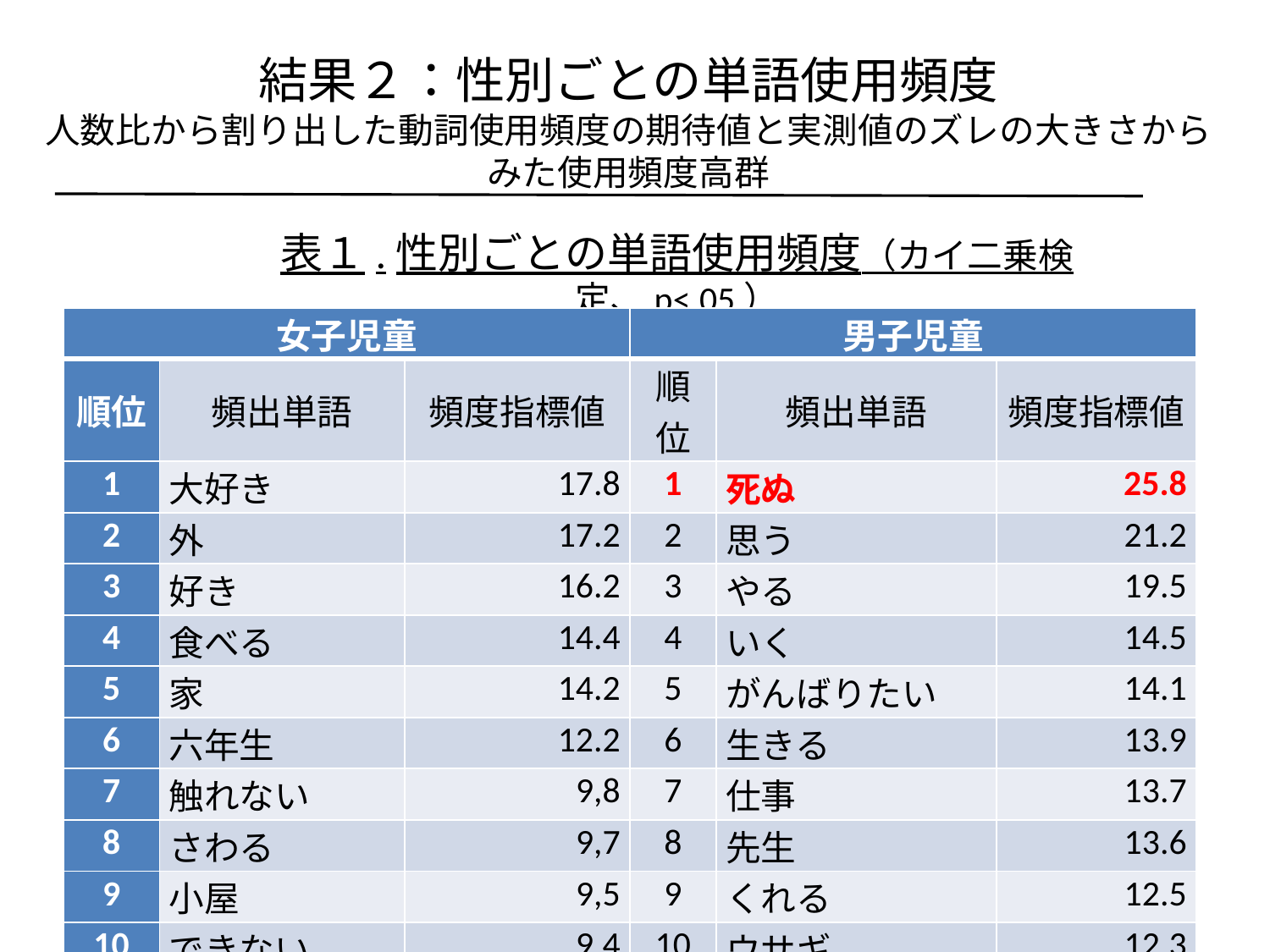

結果２：性別ごとの単語使用頻度
人数比から割り出した動詞使用頻度の期待値と実測値のズレの大きさからみた使用頻度高群

表１.性別ごとの単語使用頻度（カイ二乗検定、p<.05）
| 女子児童 |  |  | 男子児童 |  |  |
| --- | --- | --- | --- | --- | --- |
| 順位 | 頻出単語 | 頻度指標値 | 順位 | 頻出単語 | 頻度指標値 |
| 1 | 大好き | 17.8 | 1 | 死ぬ | 25.8 |
| 2 | 外 | 17.2 | 2 | 思う | 21.2 |
| 3 | 好き | 16.2 | 3 | やる | 19.5 |
| 4 | 食べる | 14.4 | 4 | いく | 14.5 |
| 5 | 家 | 14.2 | 5 | がんばりたい | 14.1 |
| 6 | 六年生 | 12.2 | 6 | 生きる | 13.9 |
| 7 | 触れない | 9,8 | 7 | 仕事 | 13.7 |
| 8 | さわる | 9,7 | 8 | 先生 | 13.6 |
| 9 | 小屋 | 9,5 | 9 | くれる | 12.5 |
| 10 | できない | 9.4 | 10 | ウサギ | 12.3 |
8